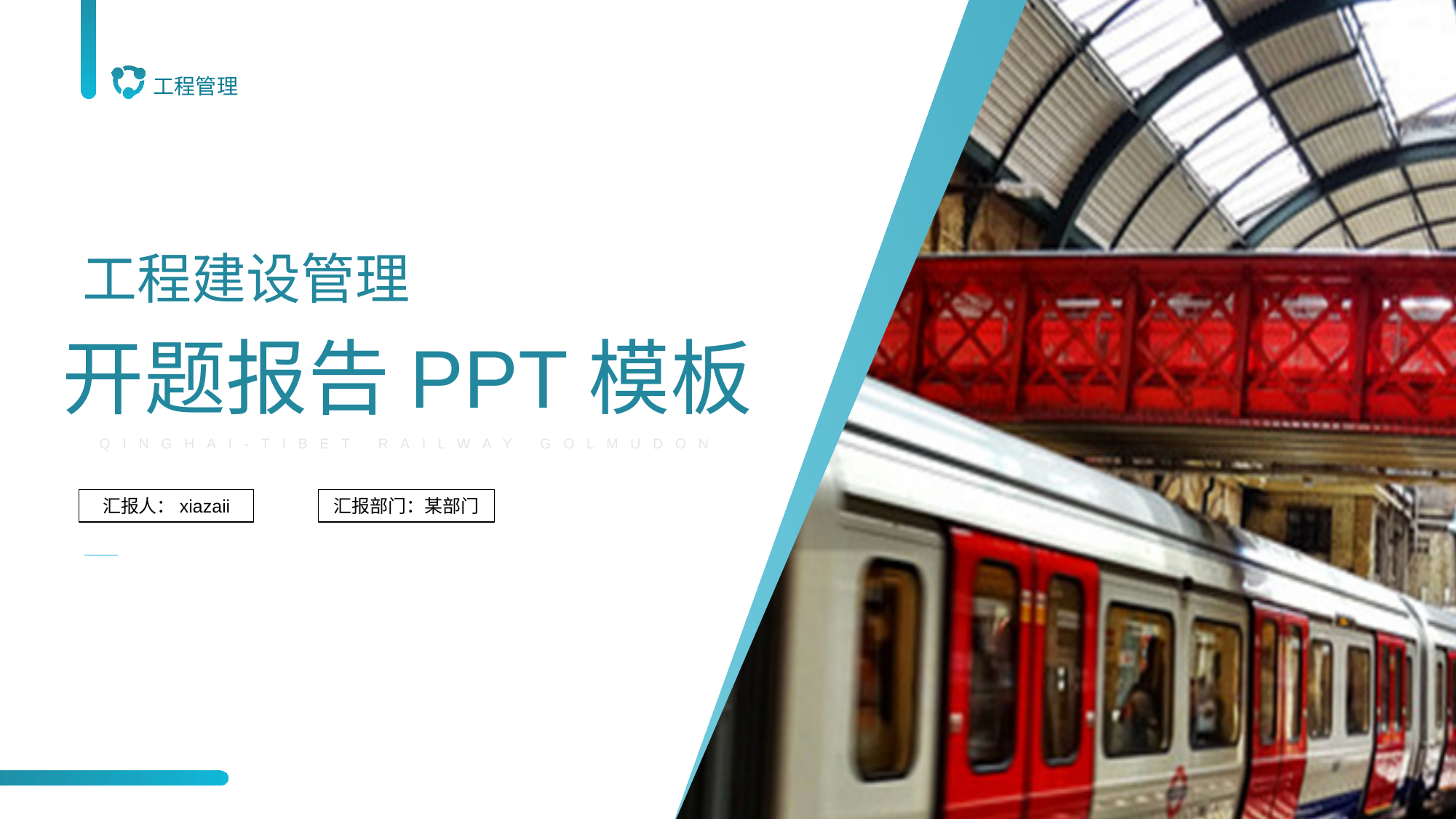

工程管理
工程建设管理
开题报告PPT模板
QINGHAI-TIBET RAILWAY GOLMUDON
汇报人：xiazaii
汇报部门：某部门